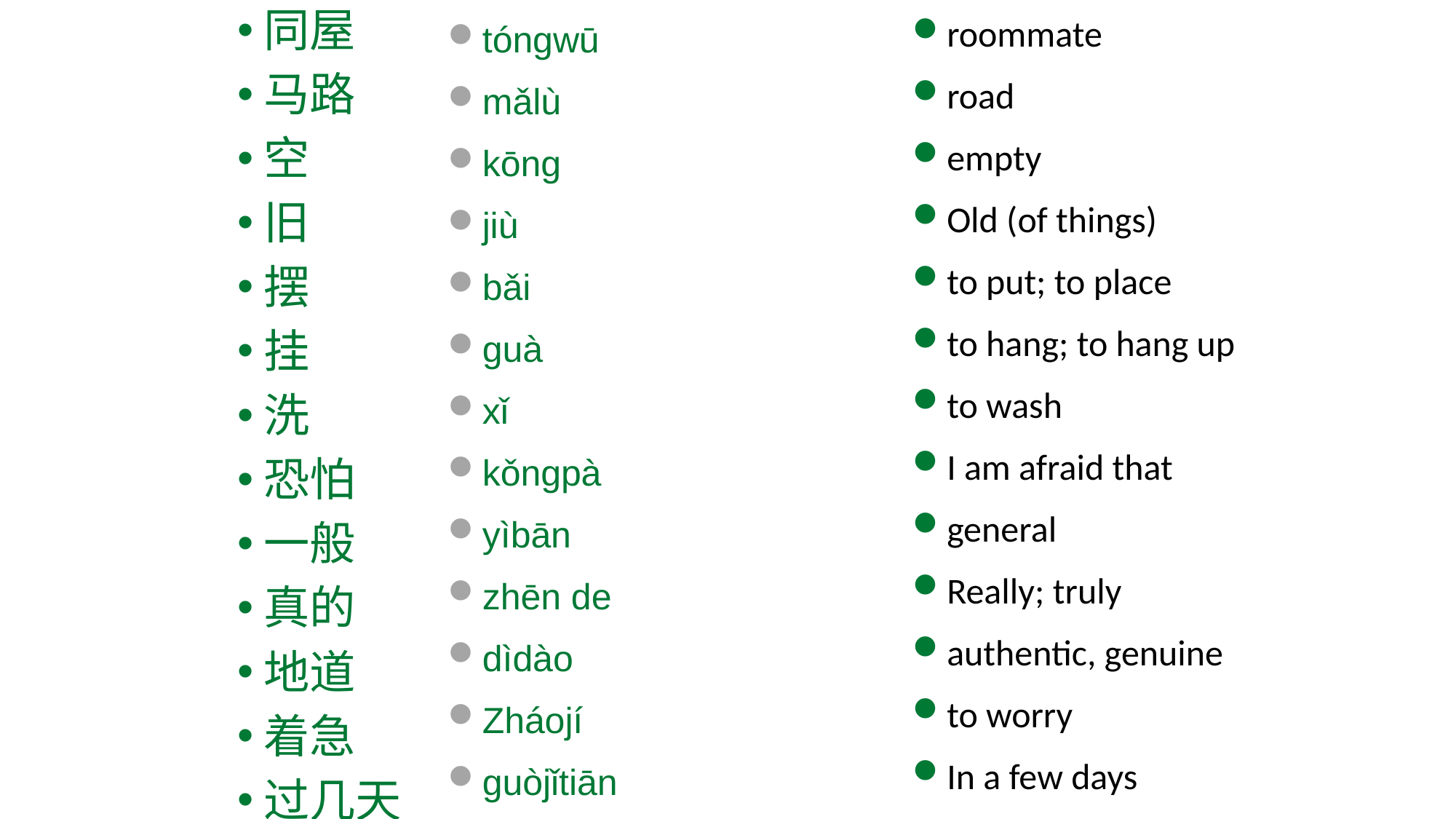

同屋
马路
空
旧
摆
挂
洗
恐怕
一般
真的
地道
着急
过几天
roommate
road
empty
Old (of things)
to put; to place
to hang; to hang up
to wash
I am afraid that
general
Really; truly
authentic, genuine
to worry
In a few days
tóngwū
mǎlù
kōng
jiù
bǎi
guà
xǐ
kǒngpà
yìbān
zhēn de
dìdào
Zháojí
guòjǐtiān